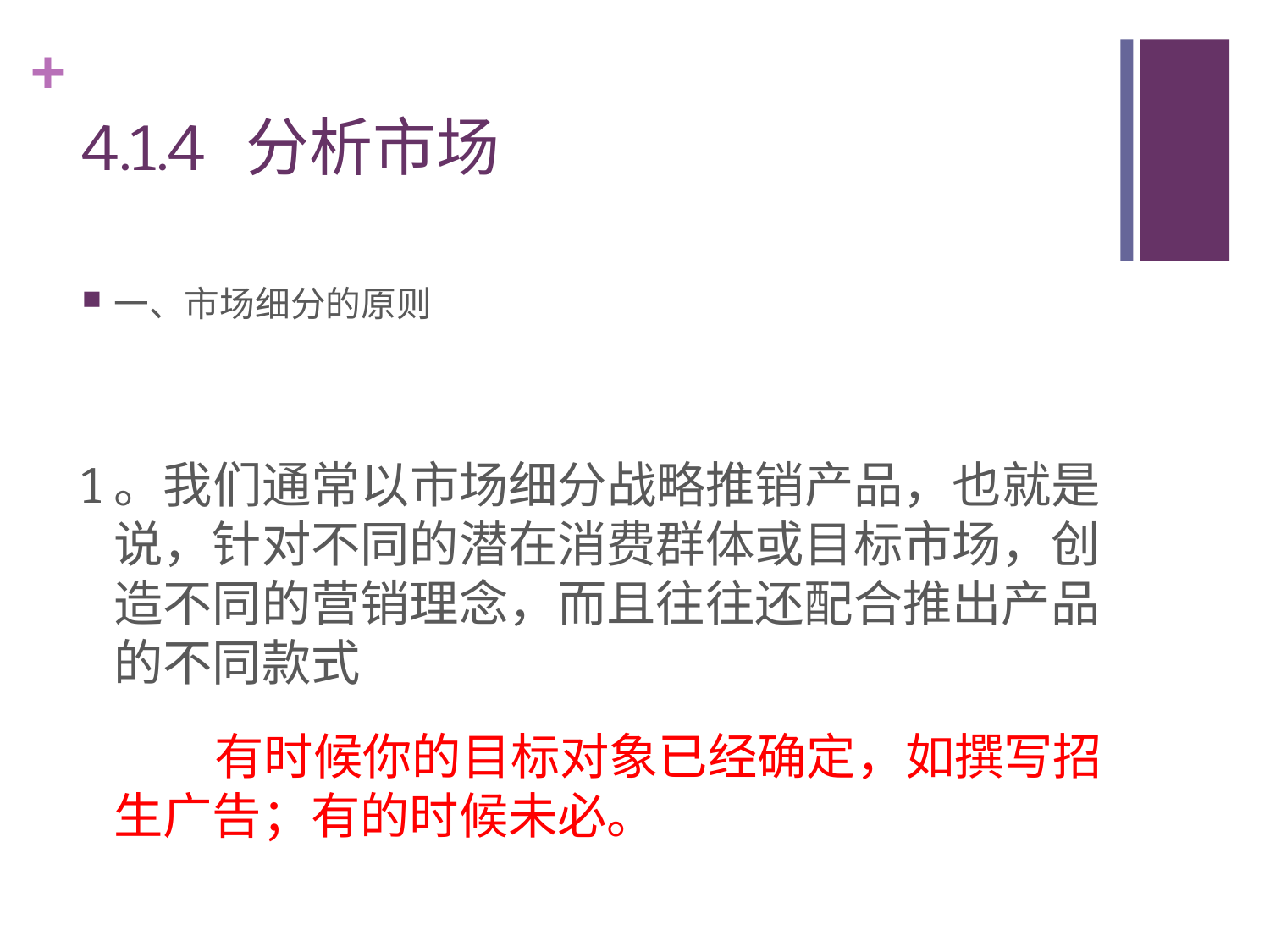

# 4.1.4  分析市场
一、市场细分的原则

1。我们通常以市场细分战略推销产品，也就是说，针对不同的潜在消费群体或目标市场，创造不同的营销理念，而且往往还配合推出产品的不同款式
           有时候你的目标对象已经确定，如撰写招生广告；有的时候未必。